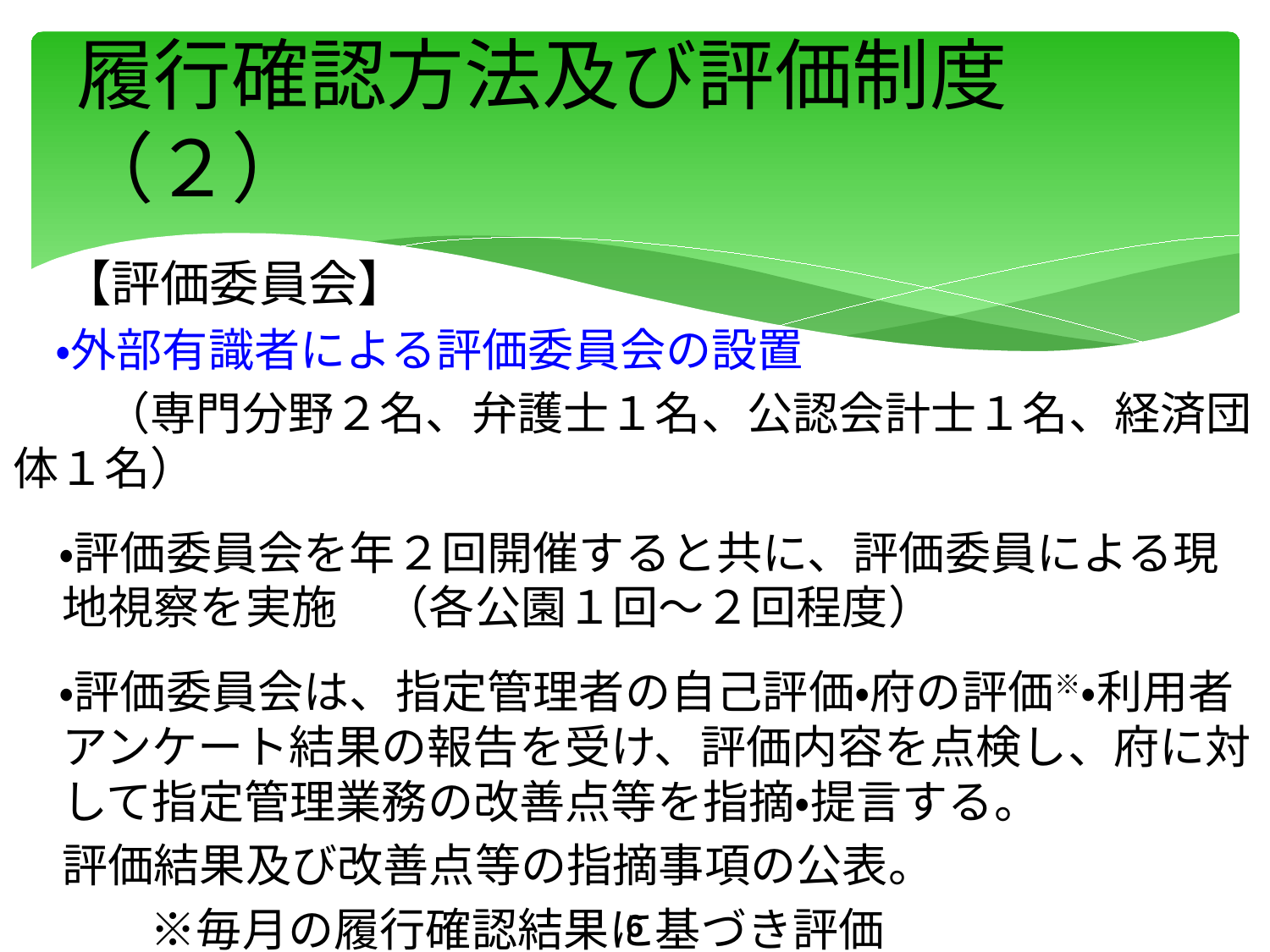

# 履行確認方法及び評価制度（２）
　【評価委員会】
　・外部有識者による評価委員会の設置
　　（専門分野２名、弁護士１名、公認会計士１名、経済団体１名）

　・評価委員会を年２回開催すると共に、評価委員による現地視察を実施　（各公園１回～２回程度）

　・評価委員会は、指定管理者の自己評価・府の評価※・利用者アンケート結果の報告を受け、評価内容を点検し、府に対して指定管理業務の改善点等を指摘・提言する。
評価結果及び改善点等の指摘事項の公表。
　　　※毎月の履行確認結果に基づき評価
6